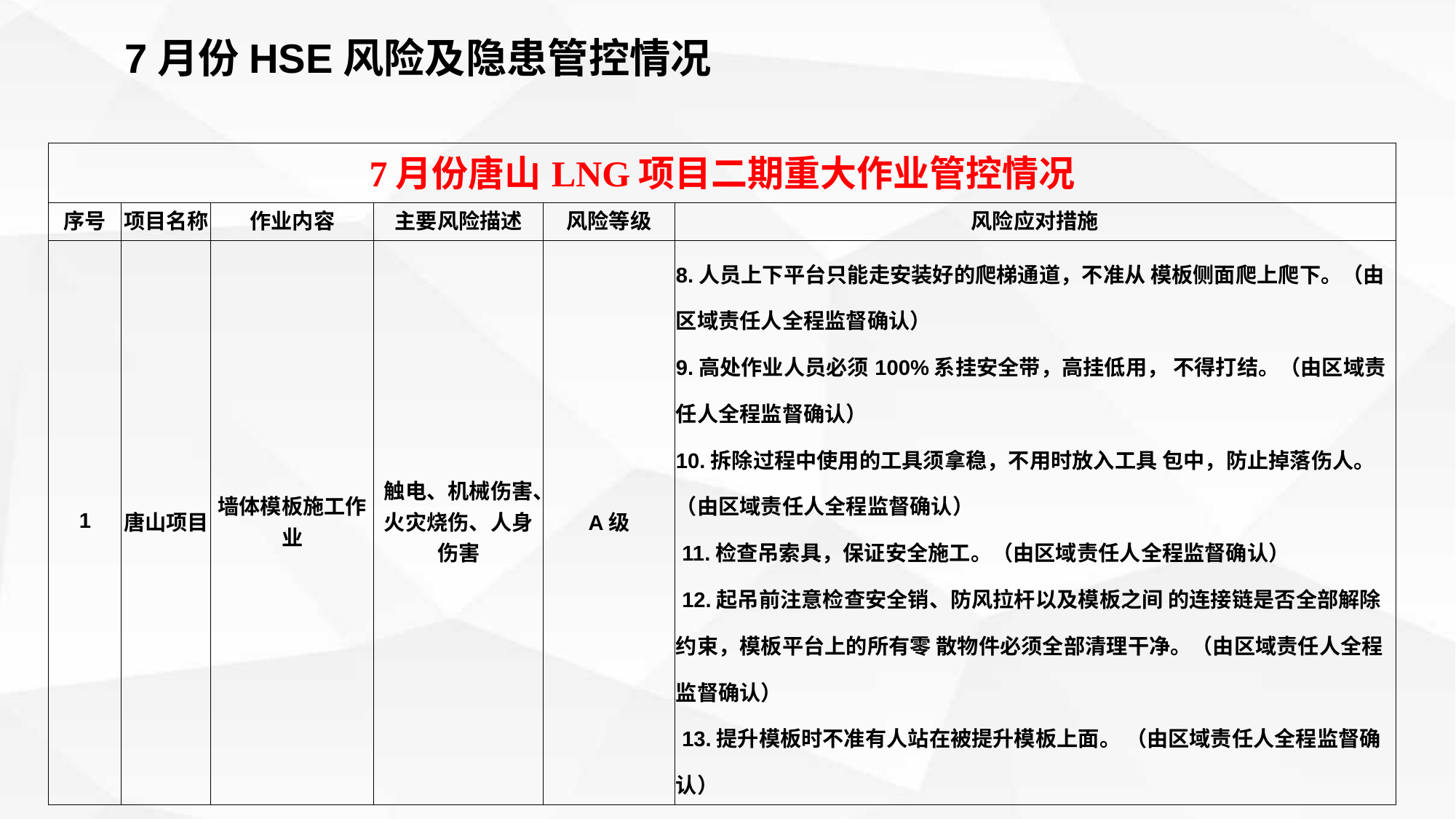

7月份HSE风险及隐患管控情况
| 7月份唐山LNG项目二期重大作业管控情况 |  |  |  |  |  |
| --- | --- | --- | --- | --- | --- |
| 序号 | 项目名称 | 作业内容 | 主要风险描述 | 风险等级 | 风险应对措施 |
| 1 | 唐山项目 | 墙体模板施工作业 | 触电、机械伤害、火灾烧伤、人身伤害 | A级 | 8.人员上下平台只能走安装好的爬梯通道，不准从 模板侧面爬上爬下。（由区域责任人全程监督确认） 9.高处作业人员必须100%系挂安全带，高挂低用， 不得打结。（由区域责任人全程监督确认） 10.拆除过程中使用的工具须拿稳，不用时放入工具 包中，防止掉落伤人。（由区域责任人全程监督确认） 11.检查吊索具，保证安全施工。（由区域责任人全程监督确认） 12.起吊前注意检查安全销、防风拉杆以及模板之间 的连接链是否全部解除约束，模板平台上的所有零 散物件必须全部清理干净。（由区域责任人全程监督确认） 13.提升模板时不准有人站在被提升模板上面。 （由区域责任人全程监督确认） |